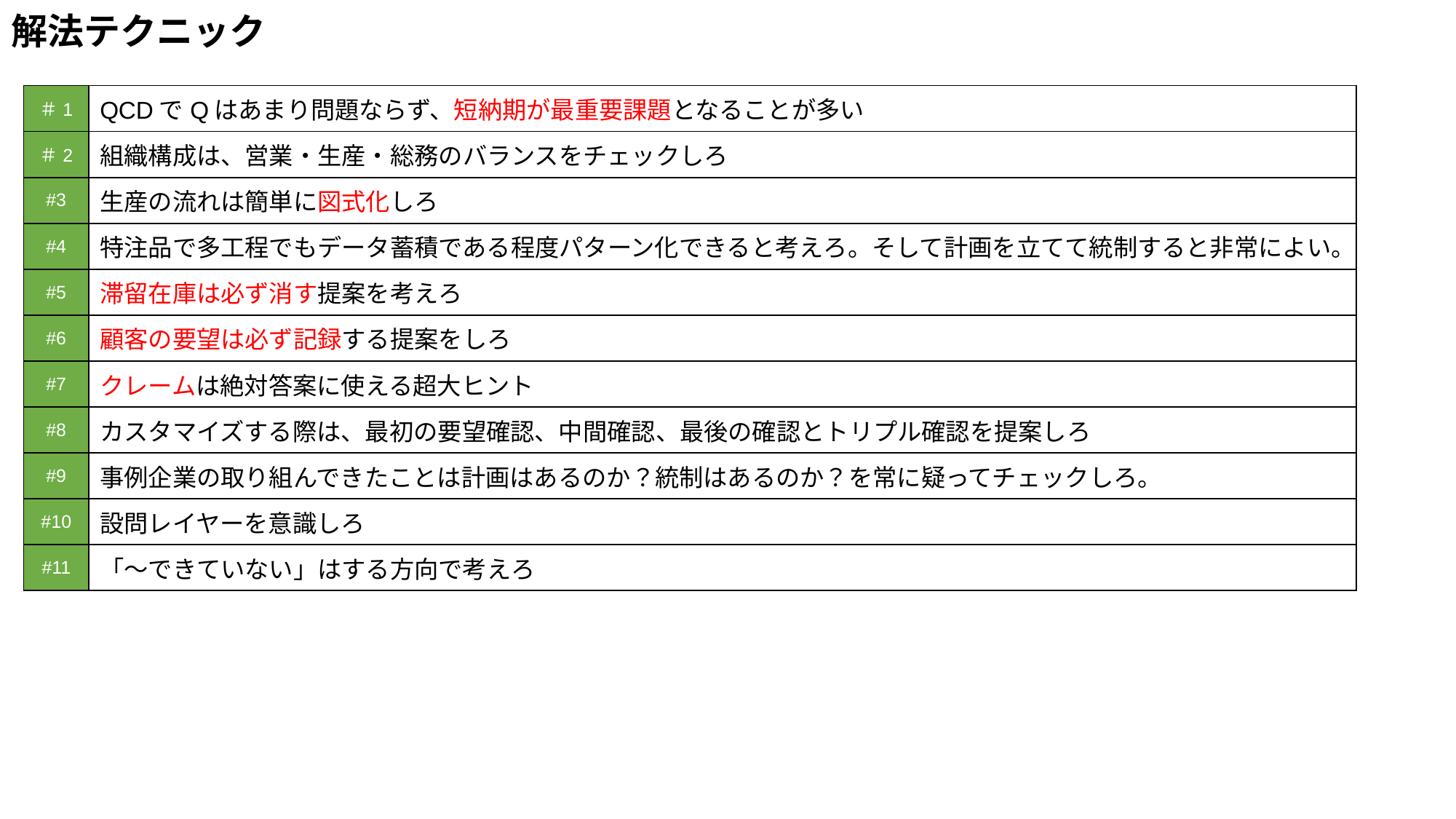

# 解法テクニック
| ＃1 | QCDでQはあまり問題ならず、短納期が最重要課題となることが多い |
| --- | --- |
| ＃2 | 組織構成は、営業・生産・総務のバランスをチェックしろ |
| #3 | 生産の流れは簡単に図式化しろ |
| #4 | 特注品で多工程でもデータ蓄積である程度パターン化できると考えろ。そして計画を立てて統制すると非常によい。 |
| #5 | 滞留在庫は必ず消す提案を考えろ |
| #6 | 顧客の要望は必ず記録する提案をしろ |
| #7 | クレームは絶対答案に使える超大ヒント |
| #8 | カスタマイズする際は、最初の要望確認、中間確認、最後の確認とトリプル確認を提案しろ |
| #9 | 事例企業の取り組んできたことは計画はあるのか？統制はあるのか？を常に疑ってチェックしろ。 |
| #10 | 設問レイヤーを意識しろ |
| #11 | 「～できていない」はする方向で考えろ |